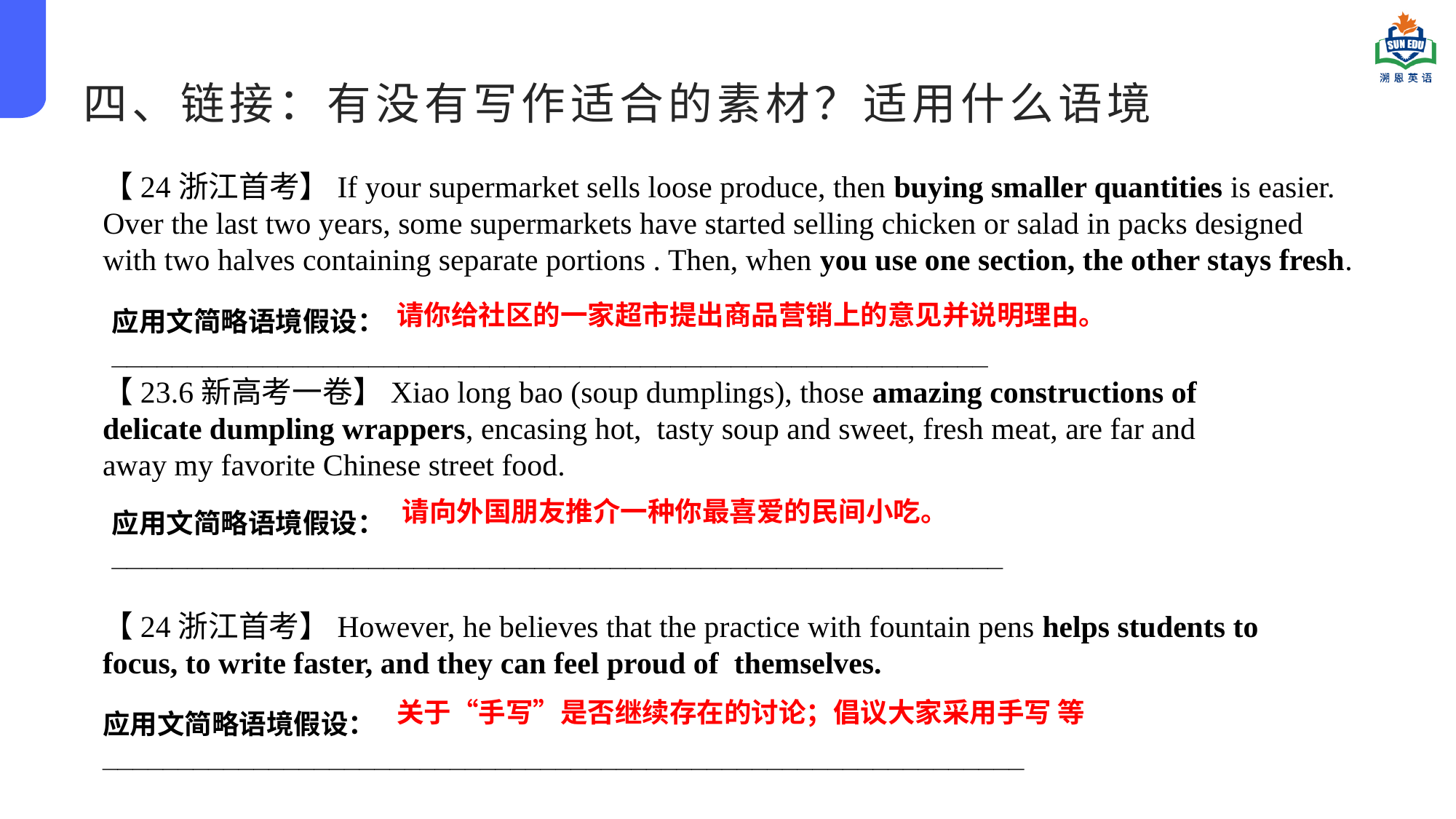

四、链接：有没有写作适合的素材？适用什么语境

【24浙江首考】If your supermarket sells loose produce, then buying smaller quantities is easier. Over the last two years, some supermarkets have started selling chicken or salad in packs designed with two halves containing separate portions . Then, when you use one section, the other stays fresh.
请你给社区的一家超市提出商品营销上的意见并说明理由。
应用文简略语境假设：__________________________________________________________
【23.6新高考一卷】Xiao long bao (soup dumplings), those amazing constructions of delicate dumpling wrappers, encasing hot,  tasty soup and sweet, fresh meat, are far and away my favorite Chinese street food.
请向外国朋友推介一种你最喜爱的民间小吃。
应用文简略语境假设：___________________________________________________________
【24浙江首考】However, he believes that the practice with fountain pens helps students to focus, to write faster, and they can feel proud of  themselves.
关于“手写”是否继续存在的讨论；倡议大家采用手写 等
应用文简略语境假设：_____________________________________________________________